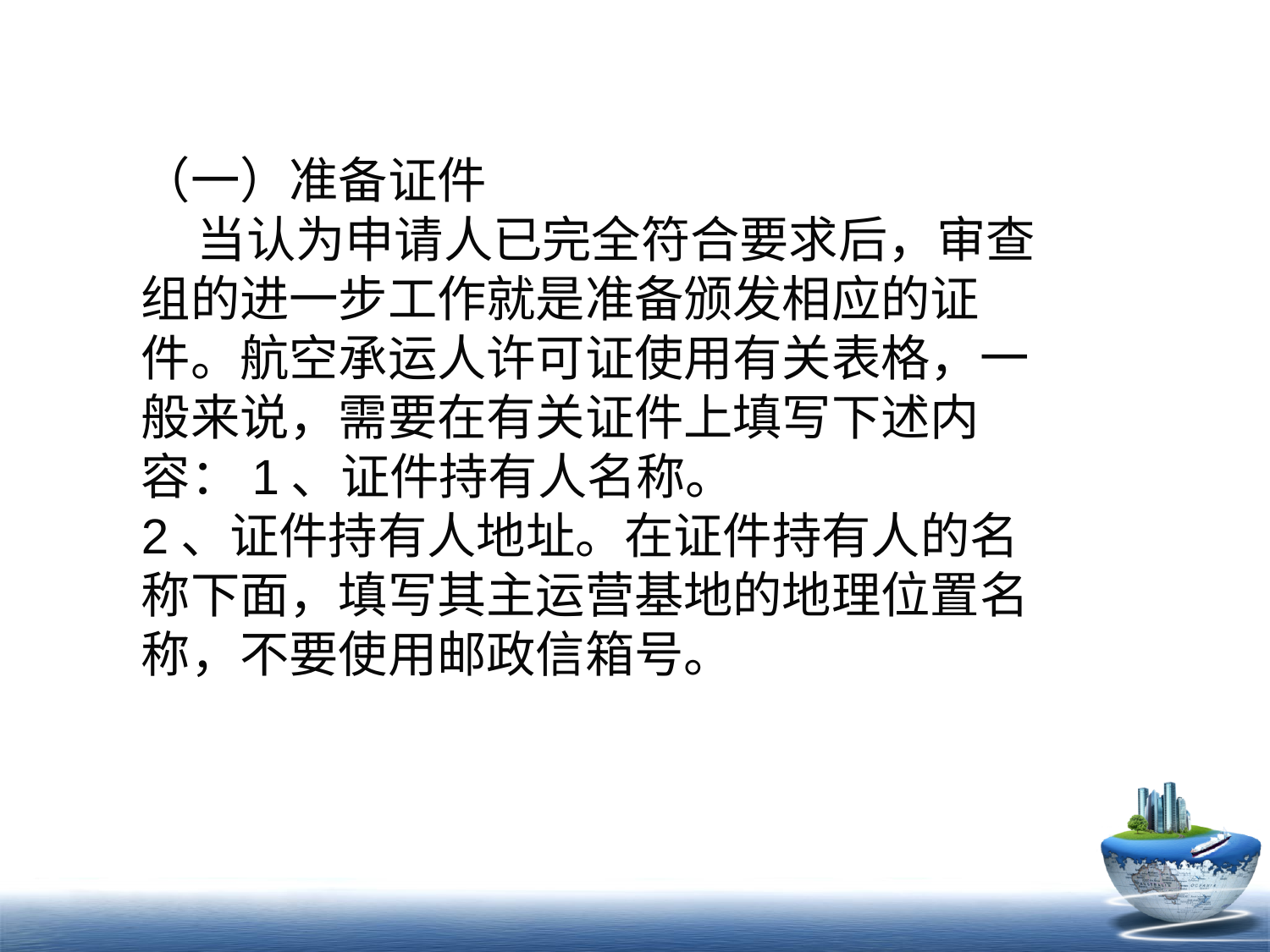

（一）准备证件
    当认为申请人已完全符合要求后，审查组的进一步工作就是准备颁发相应的证件。航空承运人许可证使用有关表格，一般来说，需要在有关证件上填写下述内容：1、证件持有人名称。
2、证件持有人地址。在证件持有人的名称下面，填写其主运营基地的地理位置名称，不要使用邮政信箱号。